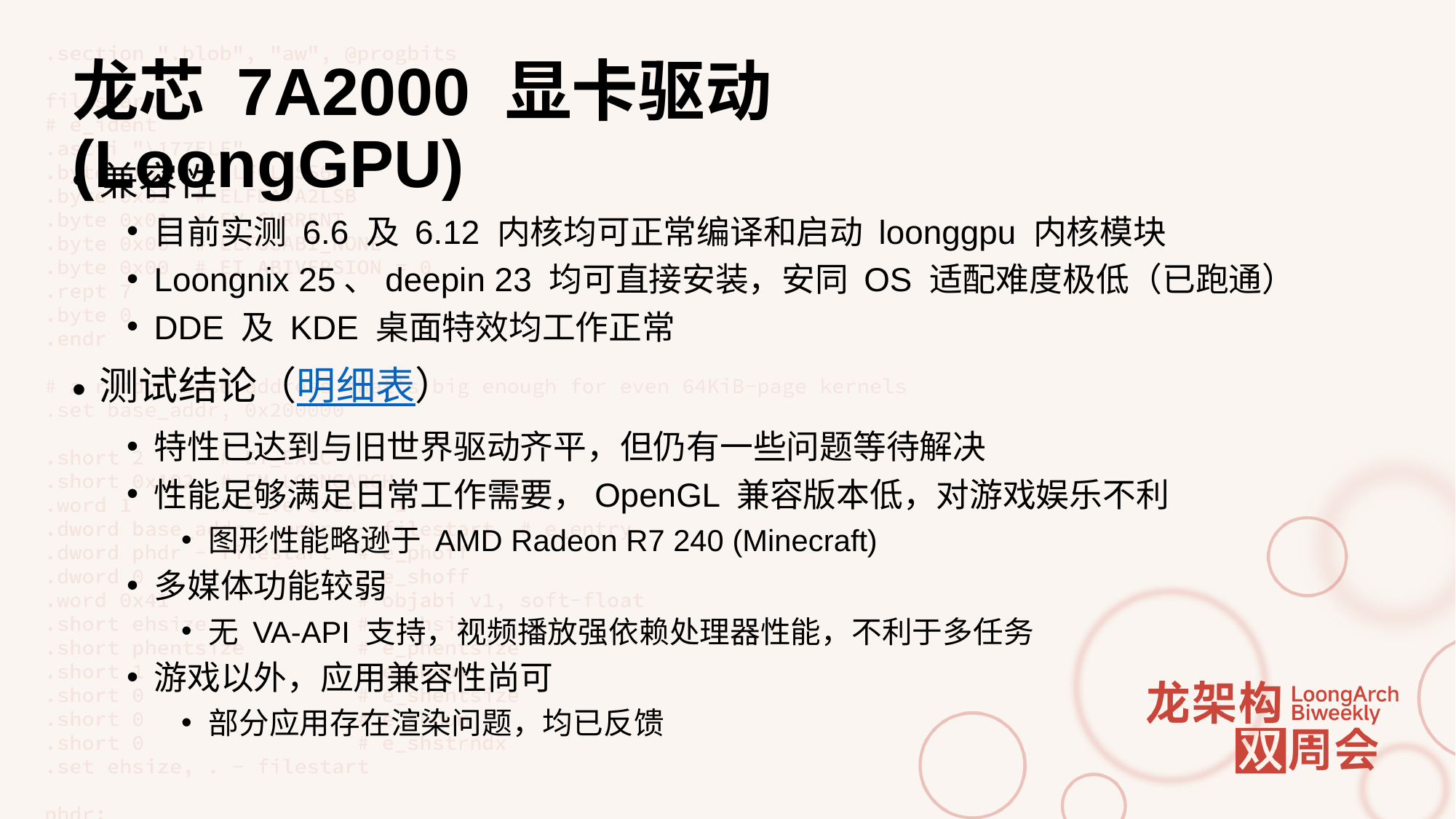

# 龙芯 7A2000 显卡驱动 (LoongGPU)
兼容性
目前实测 6.6 及 6.12 内核均可正常编译和启动 loonggpu 内核模块
Loongnix 25、deepin 23 均可直接安装，安同 OS 适配难度极低（已跑通）
DDE 及 KDE 桌面特效均工作正常
测试结论（明细表）
特性已达到与旧世界驱动齐平，但仍有一些问题等待解决
性能足够满足日常工作需要，OpenGL 兼容版本低，对游戏娱乐不利
图形性能略逊于 AMD Radeon R7 240 (Minecraft)
多媒体功能较弱
无 VA-API 支持，视频播放强依赖处理器性能，不利于多任务
游戏以外，应用兼容性尚可
部分应用存在渲染问题，均已反馈